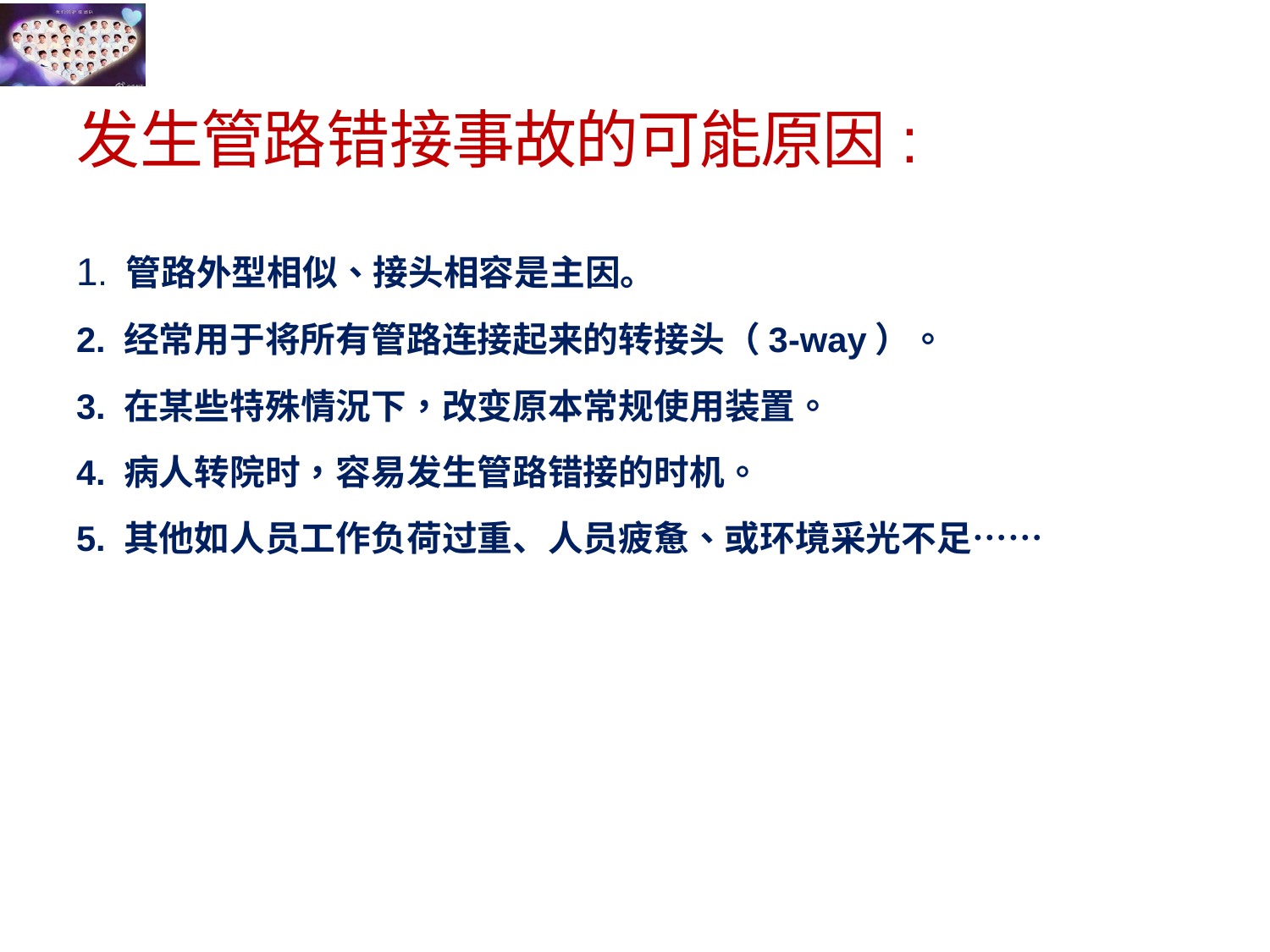

# 发生管路错接事故的可能原因:
1. 管路外型相似、接头相容是主因。
2. 经常用于将所有管路连接起来的转接头（3-way）。
3. 在某些特殊情況下，改变原本常规使用装置。
4. 病人转院时，容易发生管路错接的时机。
5. 其他如人员工作负荷过重、人员疲惫、或环境采光不足……